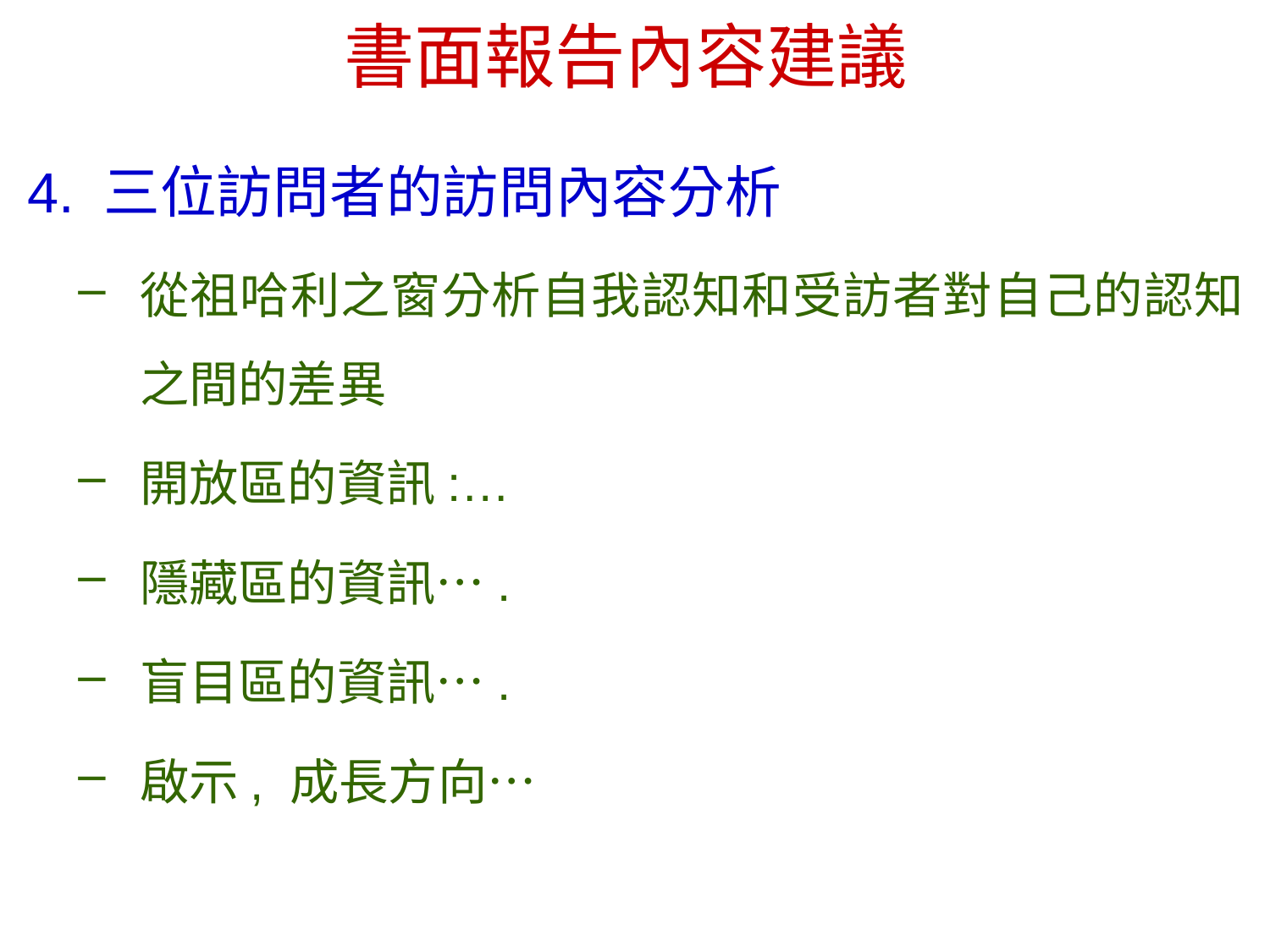

# 書面報告內容建議
4. 三位訪問者的訪問內容分析
從祖哈利之窗分析自我認知和受訪者對自己的認知之間的差異
開放區的資訊:…
隱藏區的資訊….
盲目區的資訊….
啟示, 成長方向…